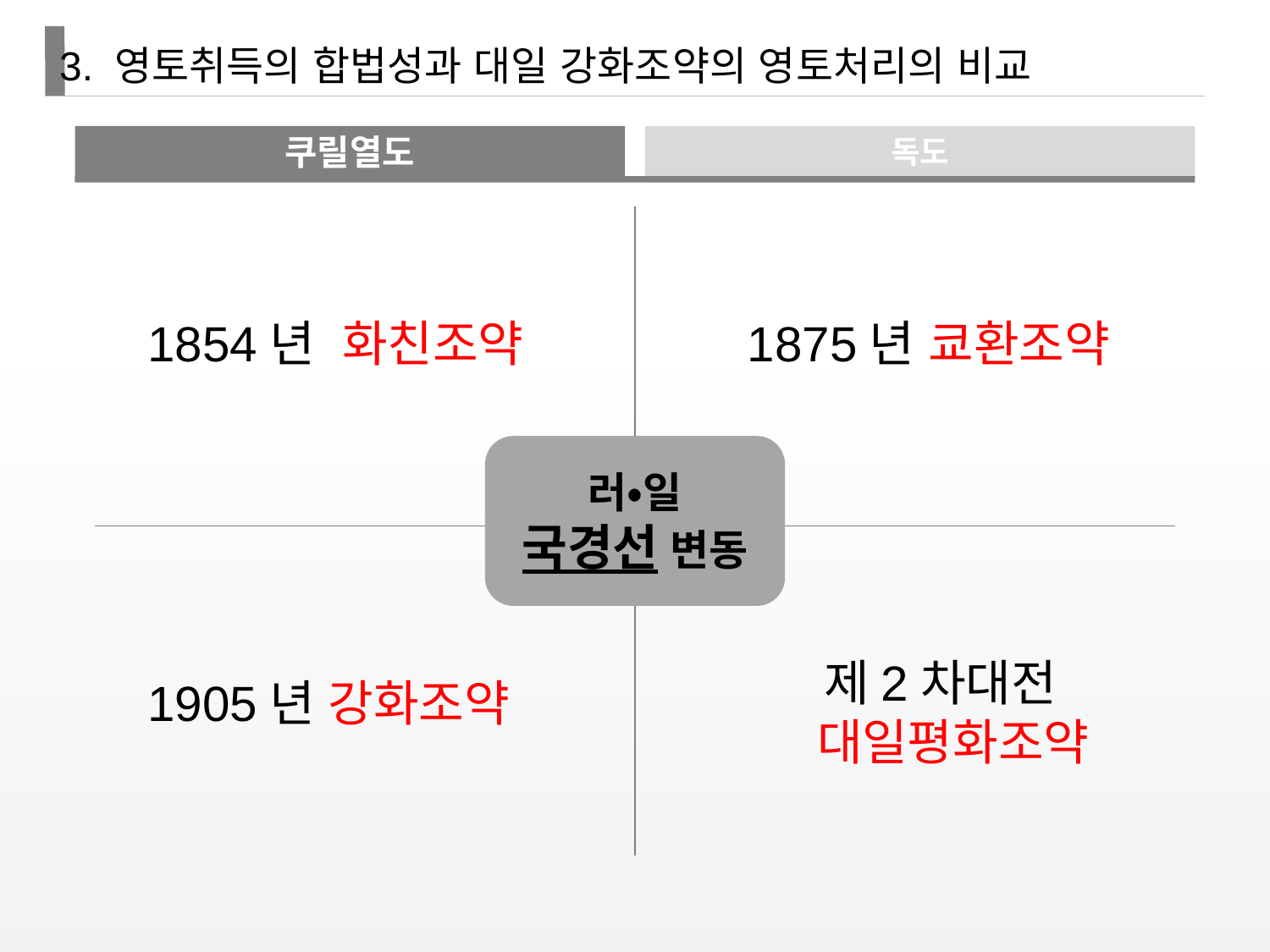

3. 영토취득의 합법성과 대일 강화조약의 영토처리의 비교
쿠릴열도
독도

1854년  화친조약
1875년 쿄환조약
러•일
국경선 변동
제2차대전
 대일평화조약
1905년 강화조약